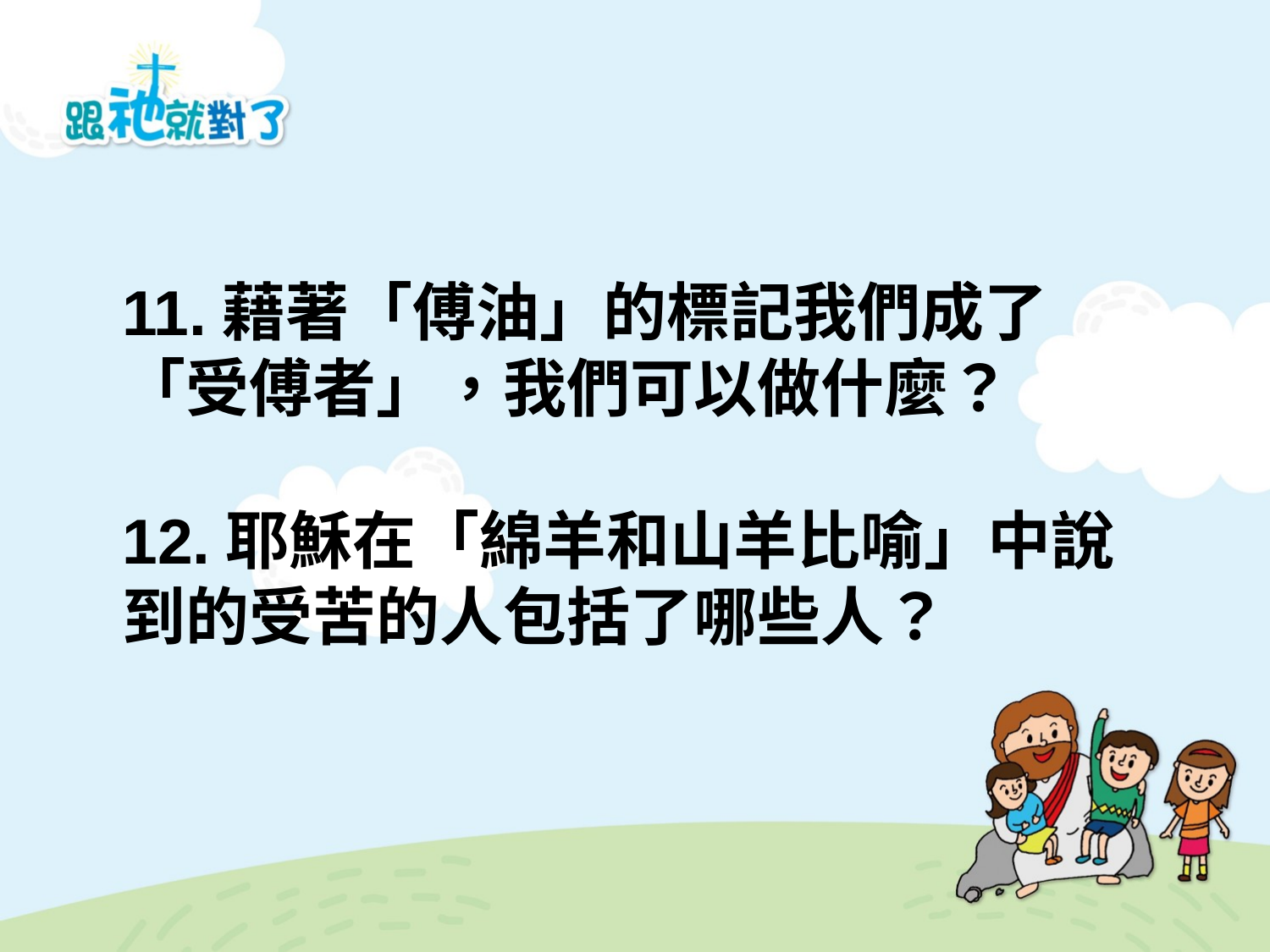

11.藉著「傅油」的標記我們成了「受傅者」，我們可以做什麼？

12.耶穌在「綿羊和山羊比喻」中說到的受苦的人包括了哪些人？